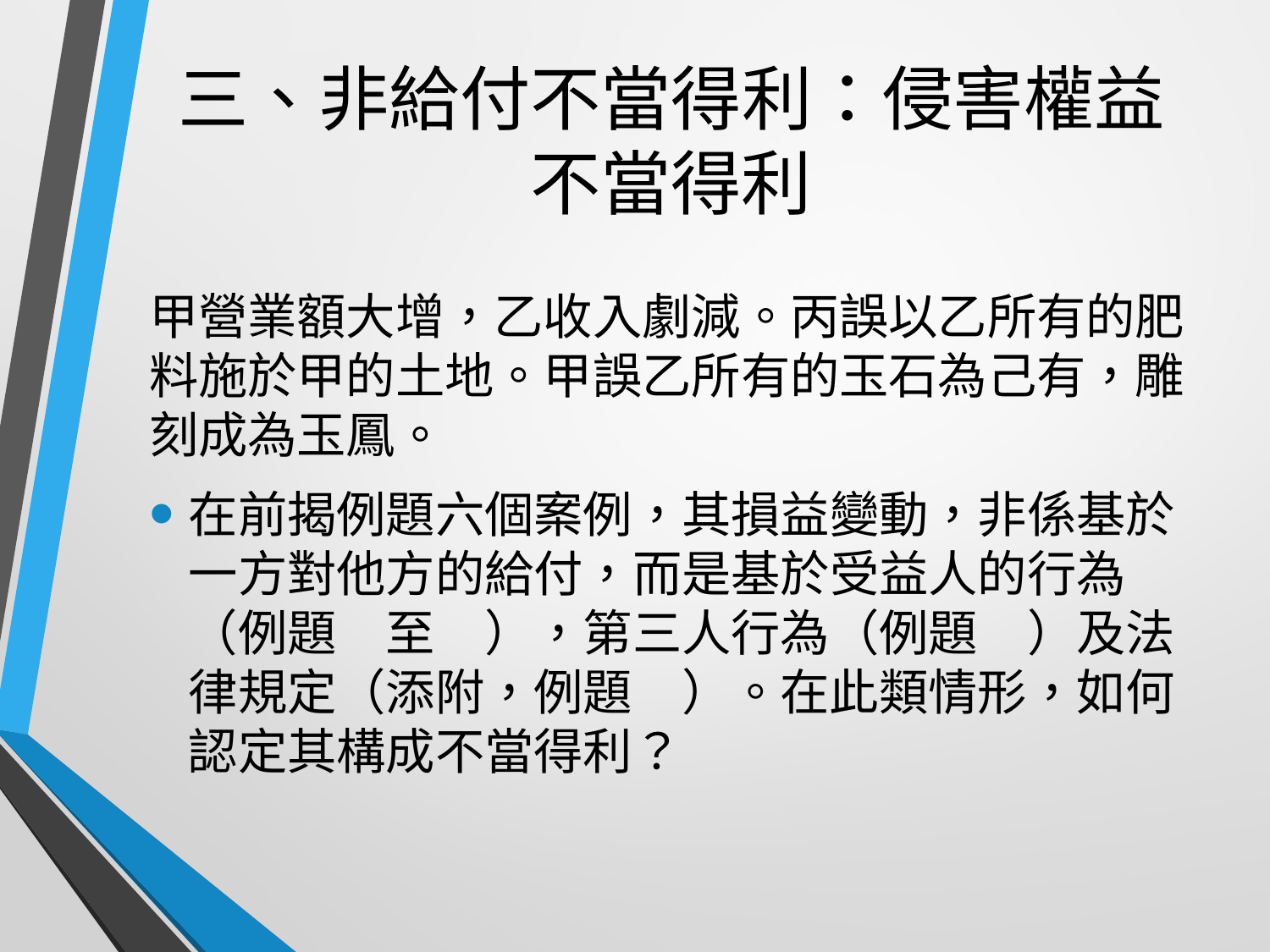

# 三、非給付不當得利：侵害權益不當得利
甲營業額大增，乙收入劇減。丙誤以乙所有的肥料施於甲的土地。甲誤乙所有的玉石為己有，雕刻成為玉鳳。
在前揭例題六個案例，其損益變動，非係基於一方對他方的給付，而是基於受益人的行為（例題　至　），第三人行為（例題　）及法律規定（添附，例題　）。在此類情形，如何認定其構成不當得利？